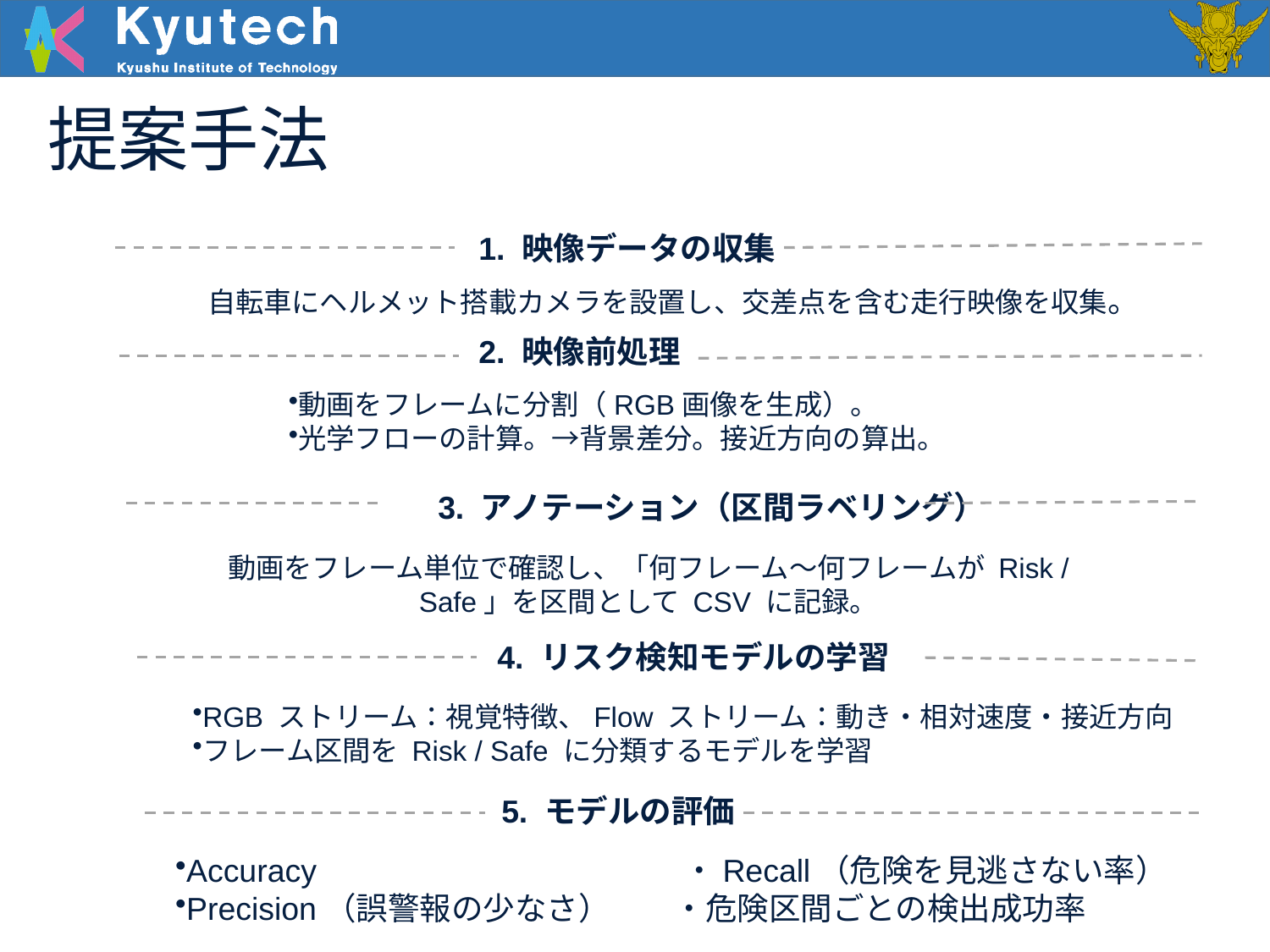

提案手法
1. 映像データの収集
自転車にヘルメット搭載カメラを設置し、交差点を含む走行映像を収集。
2. 映像前処理
動画をフレームに分割（RGB画像を生成）。
光学フローの計算。→背景差分。接近方向の算出。
3. アノテーション（区間ラベリング）
動画をフレーム単位で確認し、「何フレーム〜何フレームが Risk / Safe」を区間として CSV に記録。
4. リスク検知モデルの学習
RGB ストリーム：視覚特徴、Flow ストリーム：動き・相対速度・接近方向
フレーム区間を Risk / Safe に分類するモデルを学習
5. モデルの評価
Accuracy	　　　　　　　　・Recall（危険を見逃さない率）
Precision（誤警報の少なさ）　　・危険区間ごとの検出成功率